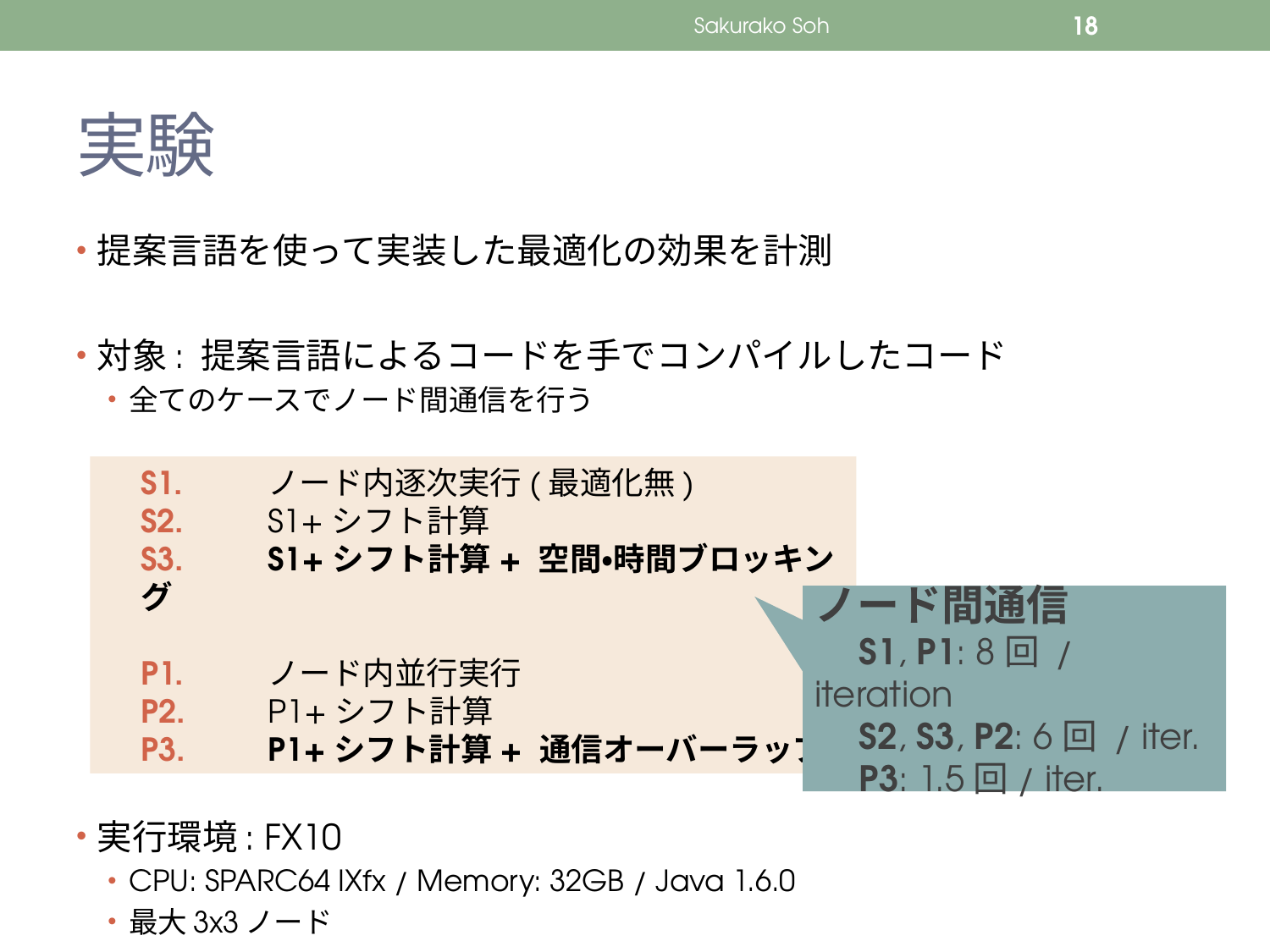

Sakurako Soh
18
# 実験
提案言語を使って実装した最適化の効果を計測

対象: 提案言語によるコードを手でコンパイルしたコード
全てのケースでノード間通信を行う

実行環境: FX10
CPU: SPARC64 IXfx / Memory: 32GB / Java 1.6.0
最大3x3ノード
S1.	ノード内逐次実行(最適化無)
S2.	S1+シフト計算
S3.	S1+シフト計算+ 空間・時間ブロッキング

P1.	ノード内並行実行
P2.	P1+シフト計算
P3.	P1+シフト計算+ 通信オーバーラップ
ノード間通信
　S1, P1: 8回 / iteration
　S2, S3, P2: 6回 / iter.
　P3: 1.5回/ iter.